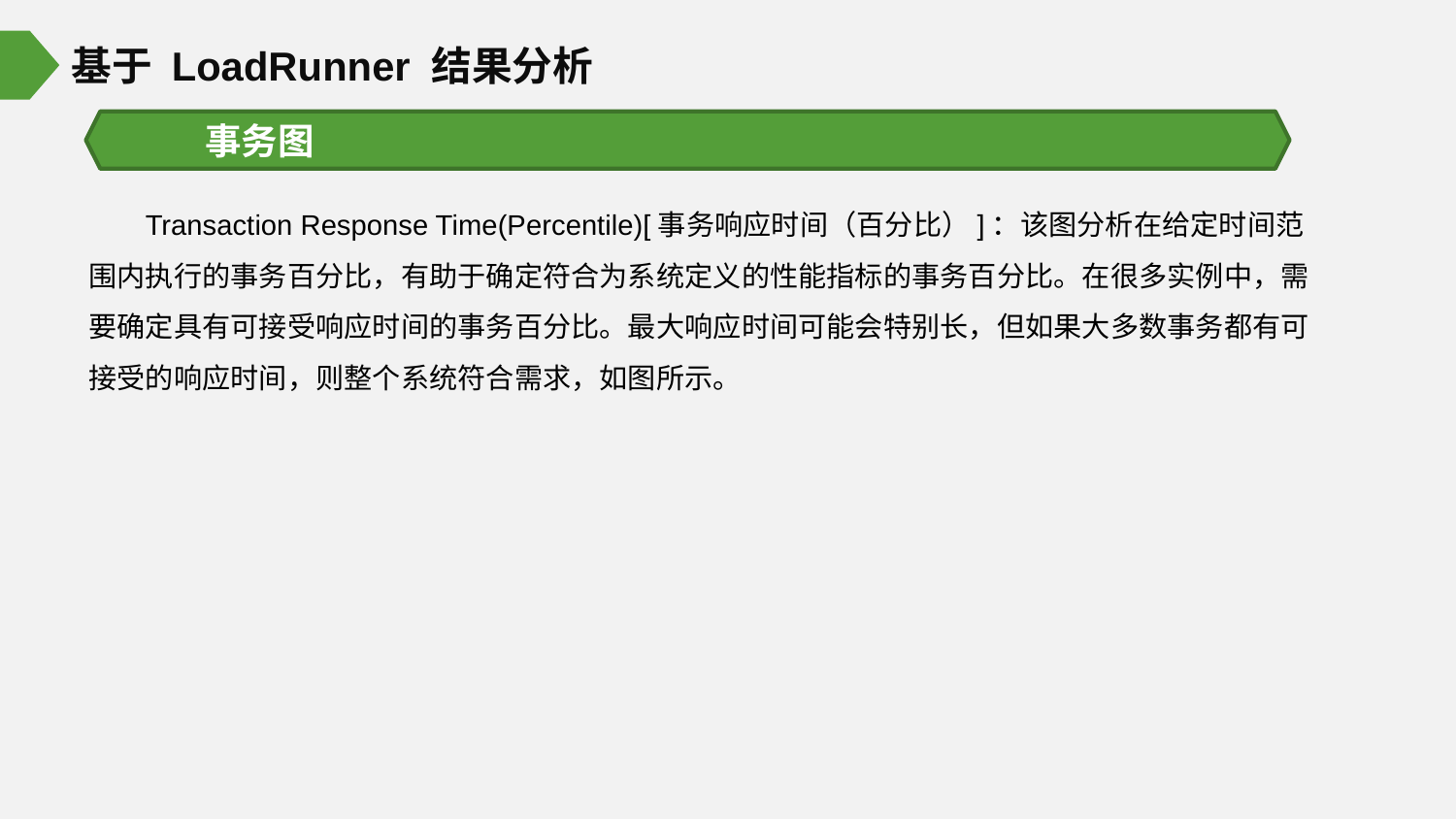

基于 LoadRunner 结果分析
事务图
Transaction Response Time(Percentile)[事务响应时间（百分比）]：该图分析在给定时间范围内执行的事务百分比，有助于确定符合为系统定义的性能指标的事务百分比。在很多实例中，需要确定具有可接受响应时间的事务百分比。最大响应时间可能会特别长，但如果大多数事务都有可接受的响应时间，则整个系统符合需求，如图所示。